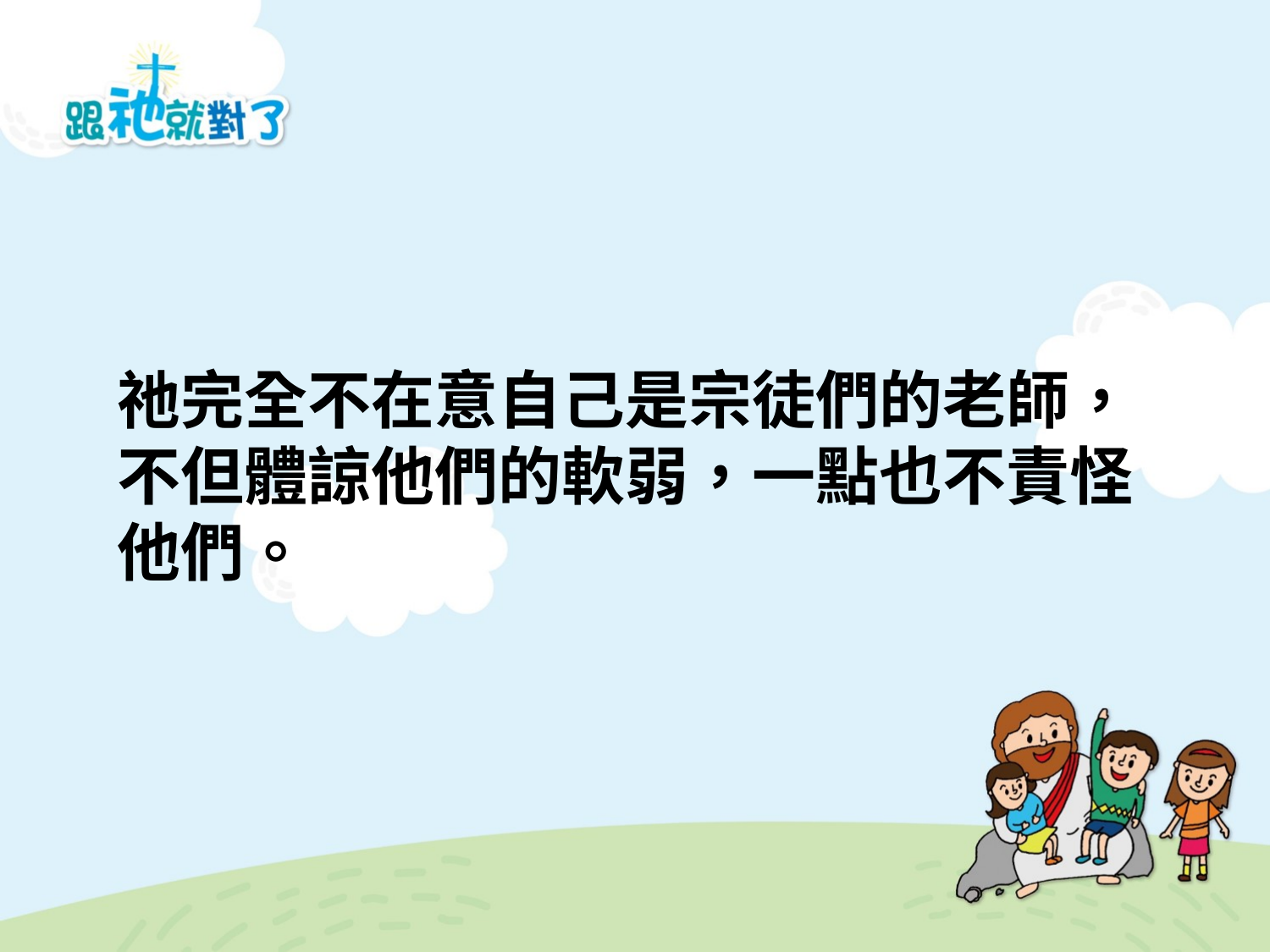

祂完全不在意自己是宗徒們的老師，不但體諒他們的軟弱，一點也不責怪他們。